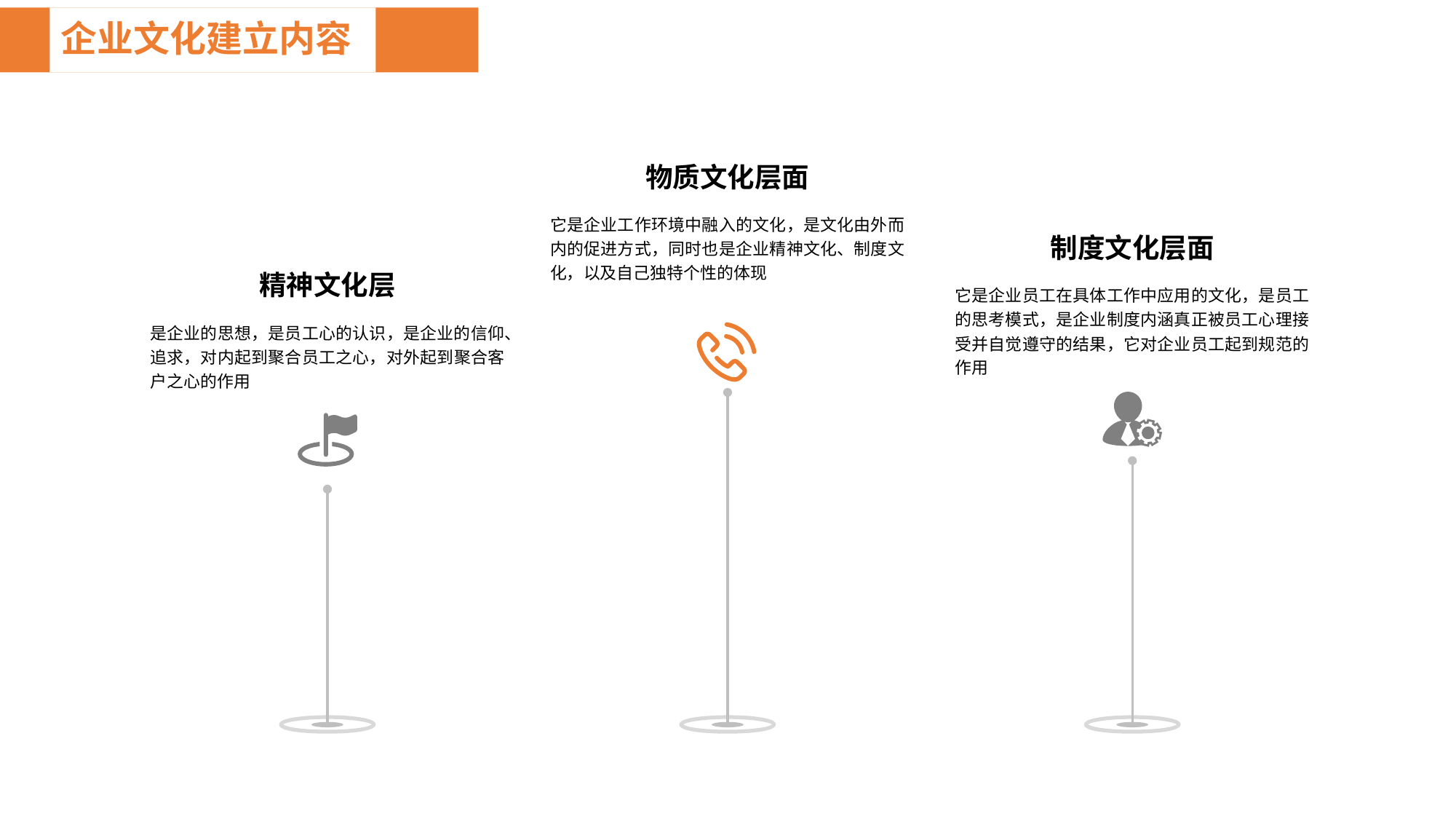

企业文化建立内容

物质文化层面
它是企业工作环境中融入的文化，是文化由外而内的促进方式，同时也是企业精神文化、制度文化，以及自己独特个性的体现
制度文化层面
它是企业员工在具体工作中应用的文化，是员工的思考模式，是企业制度内涵真正被员工心理接受并自觉遵守的结果，它对企业员工起到规范的作用
精神文化层
是企业的思想，是员工心的认识，是企业的信仰、追求，对内起到聚合员工之心，对外起到聚合客户之心的作用